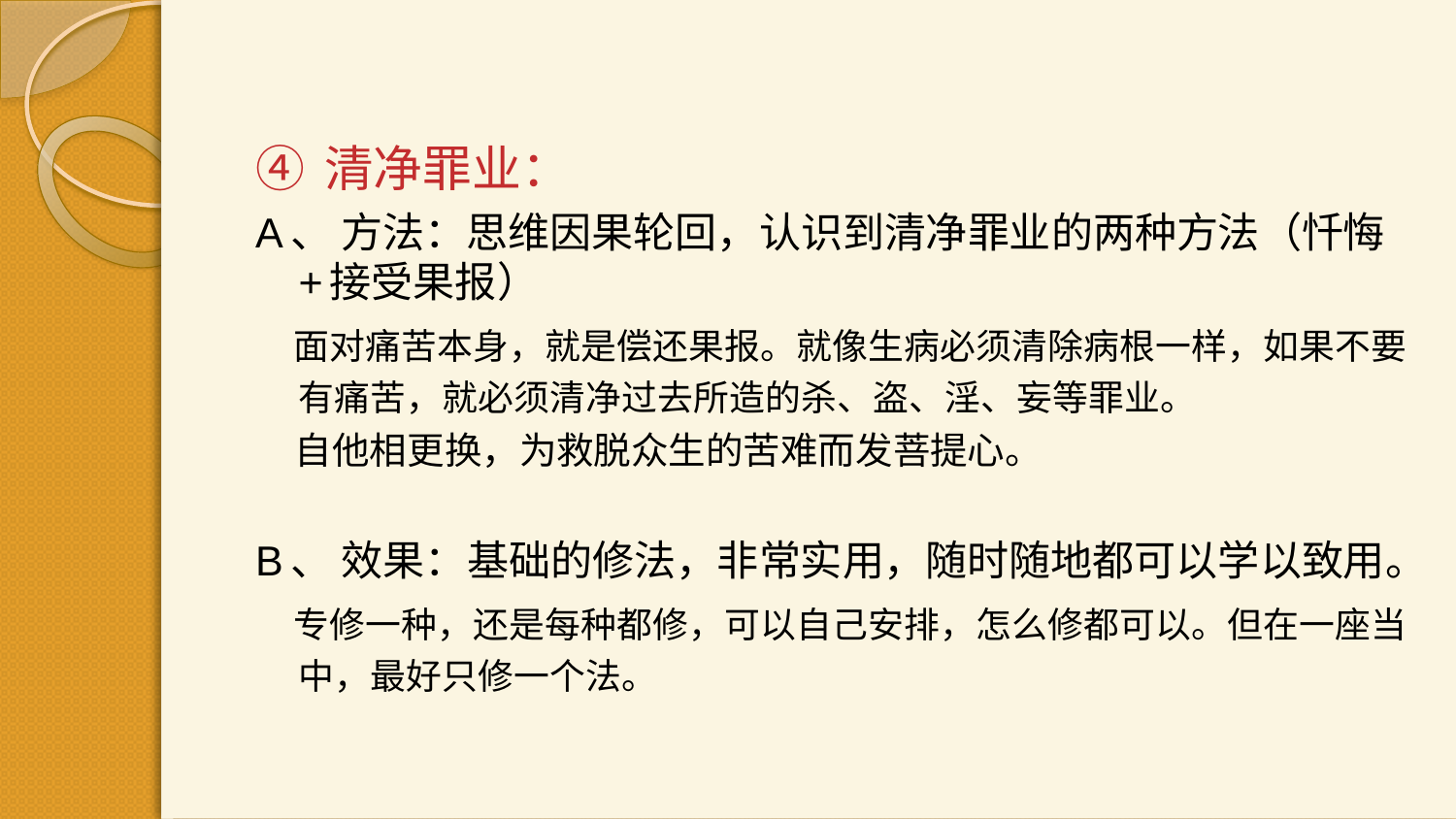

④ 清净罪业：
A、 方法：思维因果轮回，认识到清净罪业的两种方法（忏悔+接受果报）
    面对痛苦本身，就是偿还果报。就像生病必须清除病根一样，如果不要有痛苦，就必须清净过去所造的杀、盗、淫、妄等罪业。
    自他相更换，为救脱众生的苦难而发菩提心。

B、 效果：基础的修法，非常实用，随时随地都可以学以致用。
    专修一种，还是每种都修，可以自己安排，怎么修都可以。但在一座当中，最好只修一个法。